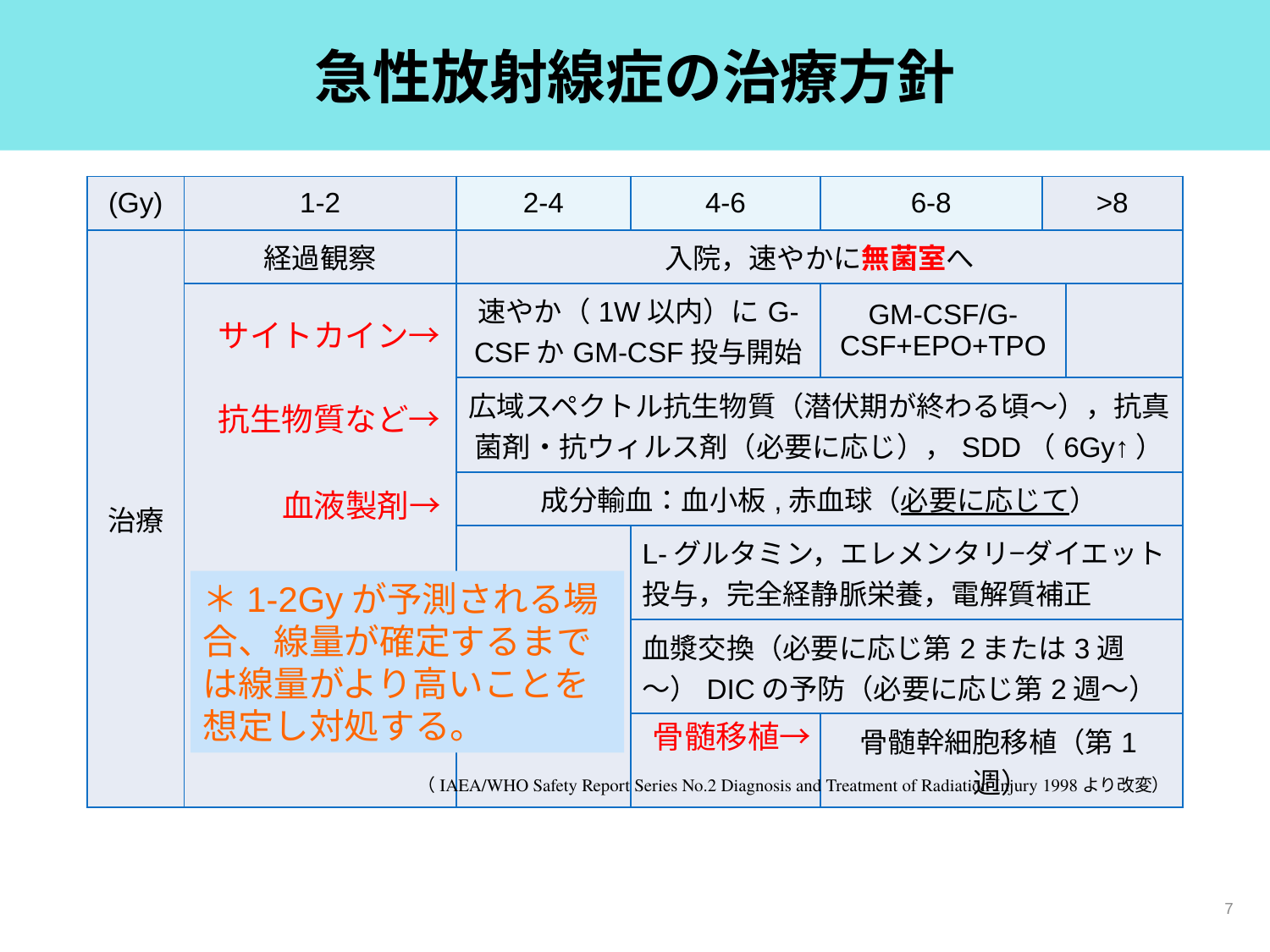

# 急性放射線症の治療方針
| (Gy) | 1-2 | 2-4 | 4-6 | 6-8 | >8 |  |
| --- | --- | --- | --- | --- | --- | --- |
| 治療 | 経過観察 | 入院，速やかに無菌室へ |  |  |  |  |
|  |  | 速やか（1W以内）にG-CSFかGM-CSF投与開始 |  | GM-CSF/G-CSF+EPO+TPO |  |  |
|  |  | 広域スペクトル抗生物質（潜伏期が終わる頃〜），抗真菌剤・抗ウィルス剤（必要に応じ），SDD（6Gy↑） |  |  |  |  |
|  |  | 成分輸血：血小板,赤血球（必要に応じて） |  |  |  |  |
|  |  |  | L-グルタミン，エレメンタリ−ダイエット投与，完全経静脈栄養，電解質補正 |  |  |  |
|  |  |  | 血漿交換（必要に応じ第2または3週〜）DICの予防（必要に応じ第2週〜） |  |  |  |
|  |  |  |  | 骨髄幹細胞移植（第1週） |  |  |
サイトカイン→
抗生物質など→
血液製剤→
＊1-2Gyが予測される場合、線量が確定するまでは線量がより高いことを想定し対処する。
骨髄移植→
（IAEA/WHO Safety Report Series No.2 Diagnosis and Treatment of Radiation Injury 1998より改変）
7